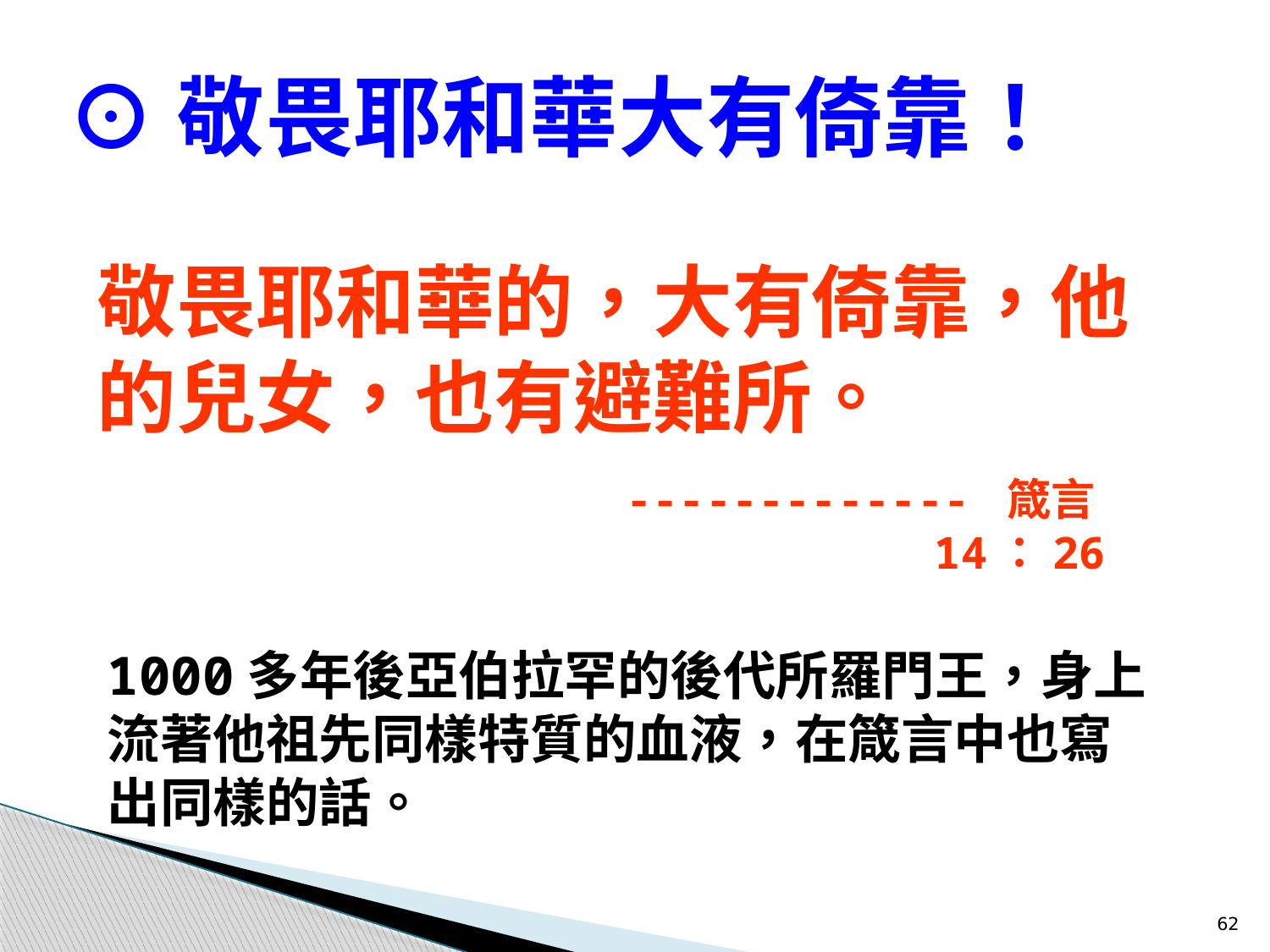

⊙敬畏耶和華大有倚靠！
敬畏耶和華的，大有倚靠，他的兒女，也有避難所。
------------- 箴言14：26
1000多年後亞伯拉罕的後代所羅門王，身上流著他祖先同樣特質的血液，在箴言中也寫出同樣的話。
62